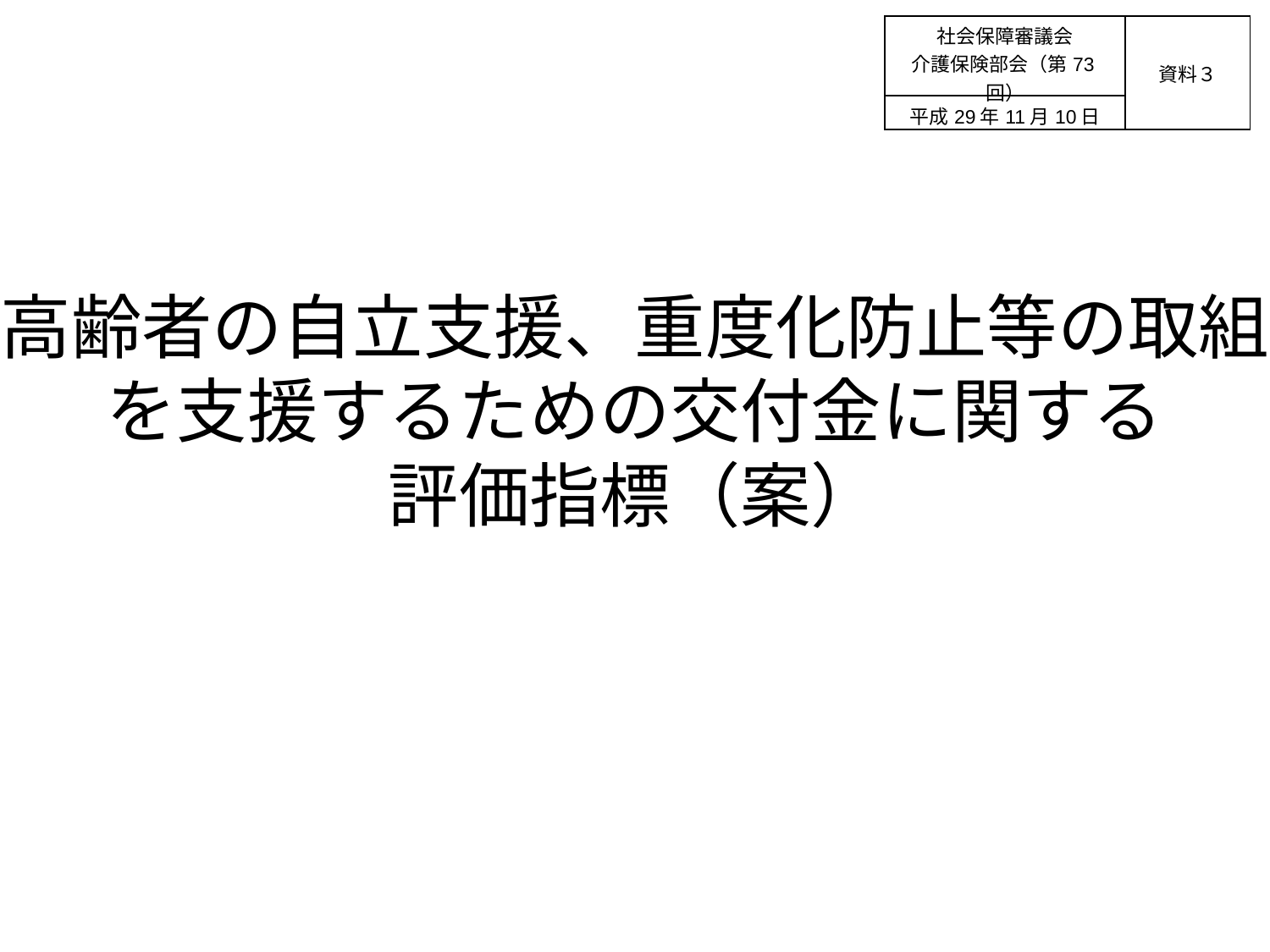

| 社会保障審議会 介護保険部会（第73回） | 資料３ |
| --- | --- |
| 平成29年11月10日 |  |
高齢者の自立支援、重度化防止等の取組を支援するための交付金に関する
評価指標（案）